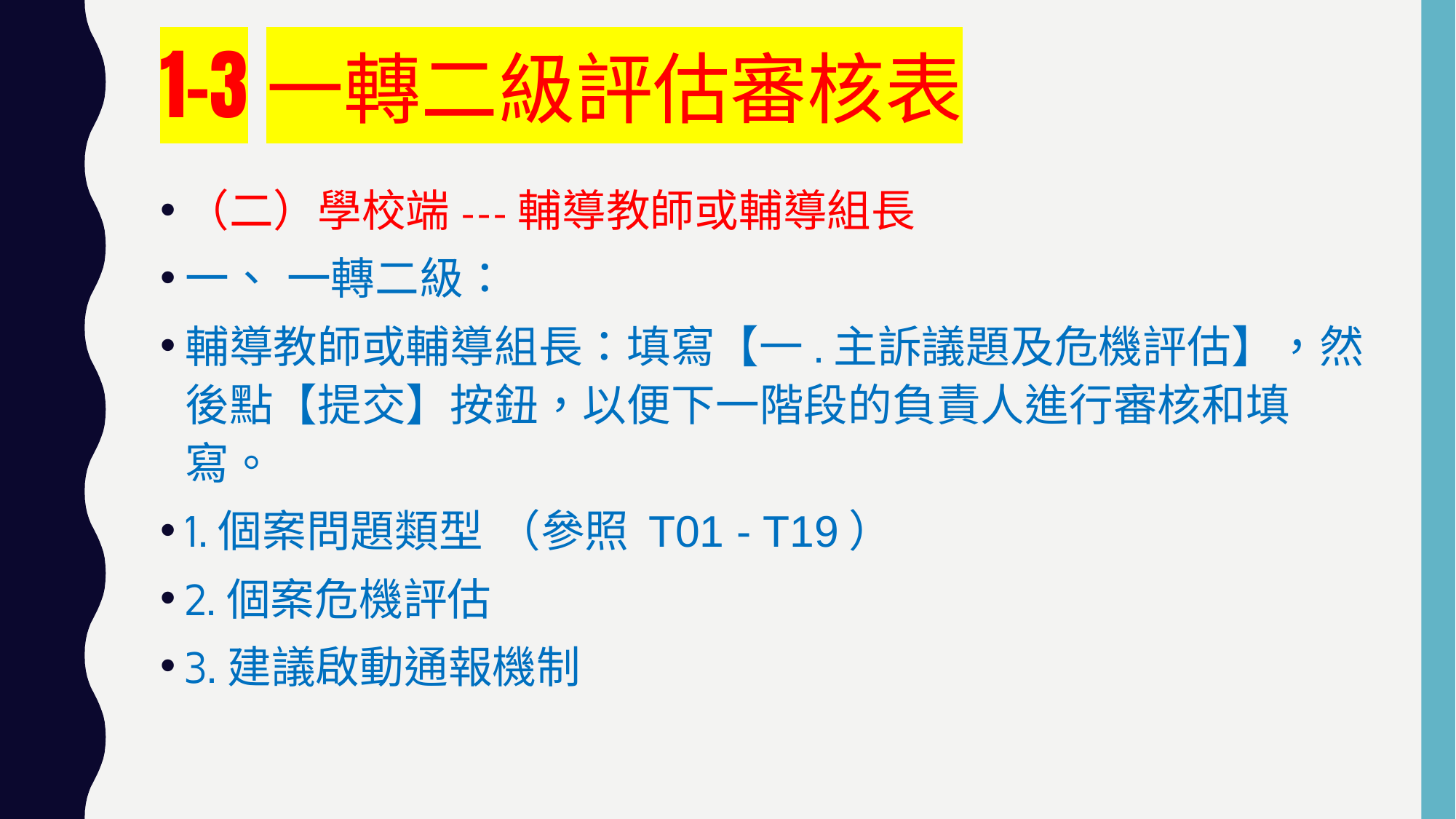

# 1-3一轉二級評估審核表
（二）學校端---輔導教師或輔導組長
一、 一轉二級：
輔導教師或輔導組長：填寫【一.主訴議題及危機評估】，然後點【提交】按鈕，以便下一階段的負責人進行審核和填寫。
1.個案問題類型 （參照 T01 - T19）
2.個案危機評估
3.建議啟動通報機制